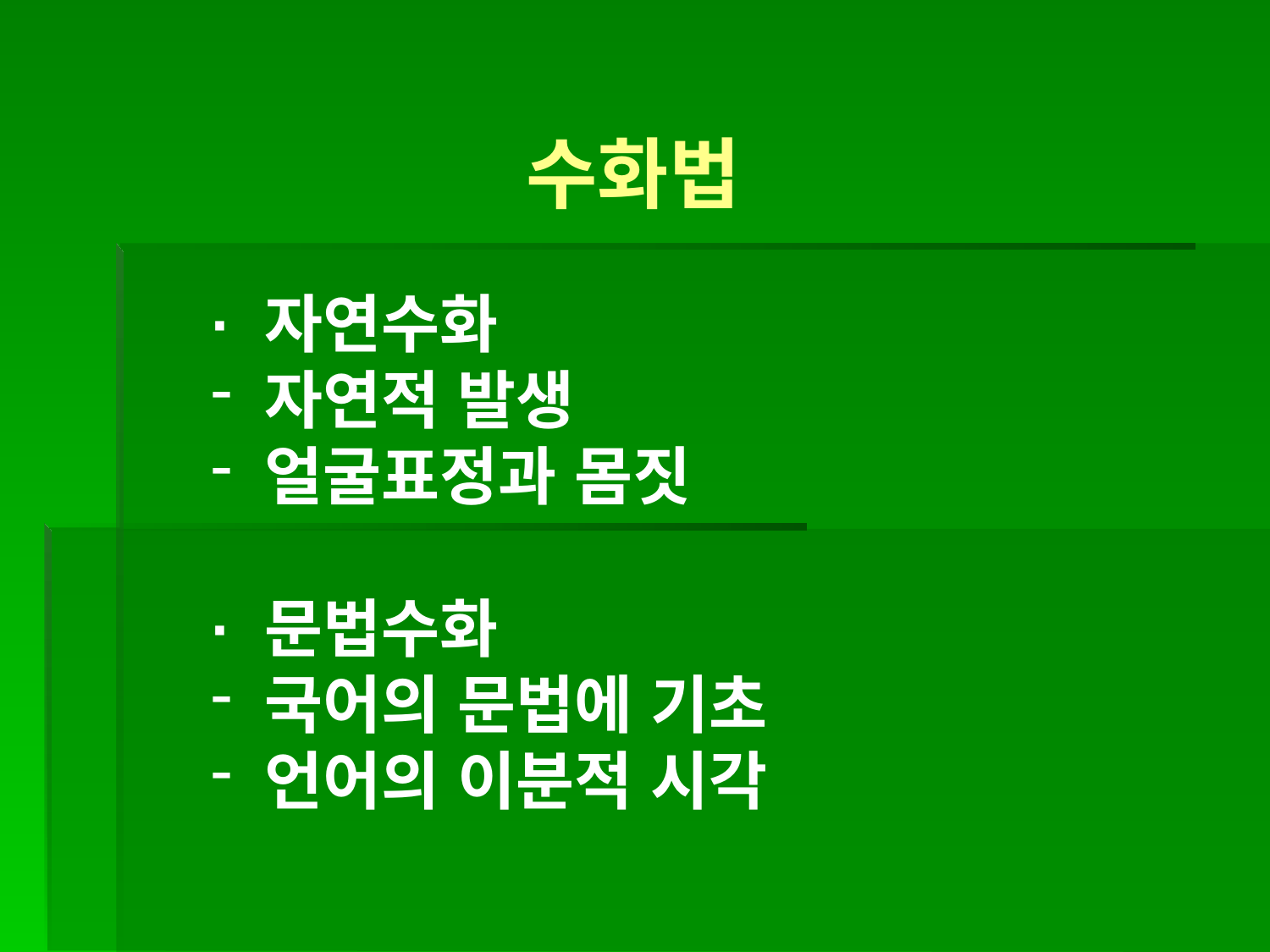

수화법
· 자연수화
 자연적 발생
 얼굴표정과 몸짓

· 문법수화
 국어의 문법에 기초
 언어의 이분적 시각